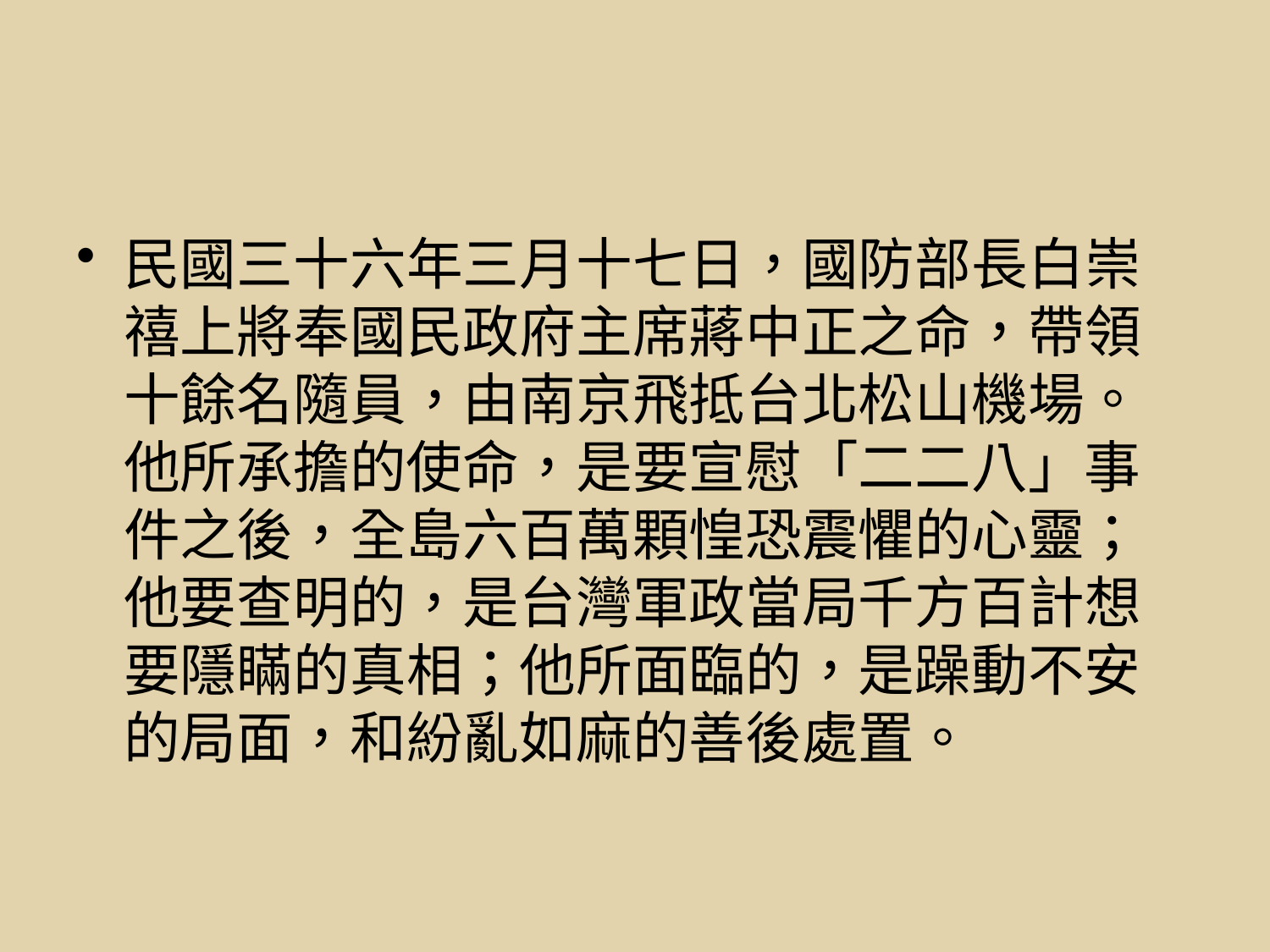

#
民國三十六年三月十七日，國防部長白崇禧上將奉國民政府主席蔣中正之命，帶領十餘名隨員，由南京飛抵台北松山機場。他所承擔的使命，是要宣慰「二二八」事件之後，全島六百萬顆惶恐震懼的心靈；他要查明的，是台灣軍政當局千方百計想要隱瞞的真相；他所面臨的，是躁動不安的局面，和紛亂如麻的善後處置。